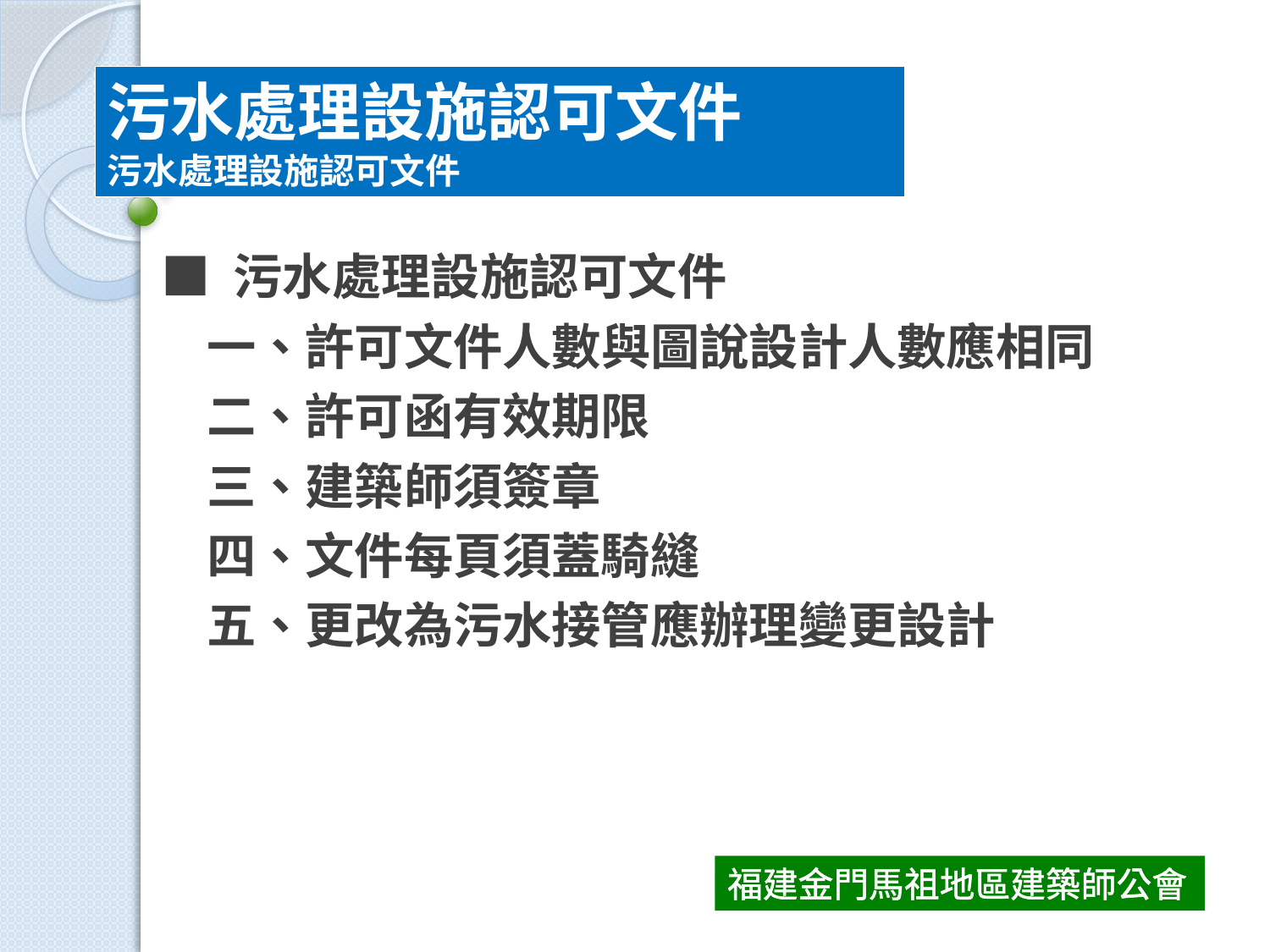

污水處理設施認可文件
污水處理設施認可文件
■ 污水處理設施認可文件
   一、許可文件人數與圖說設計人數應相同
   二、許可函有效期限
   三、建築師須簽章
   四、文件每頁須蓋騎縫
   五、更改為污水接管應辦理變更設計
福建金門馬祖地區建築師公會